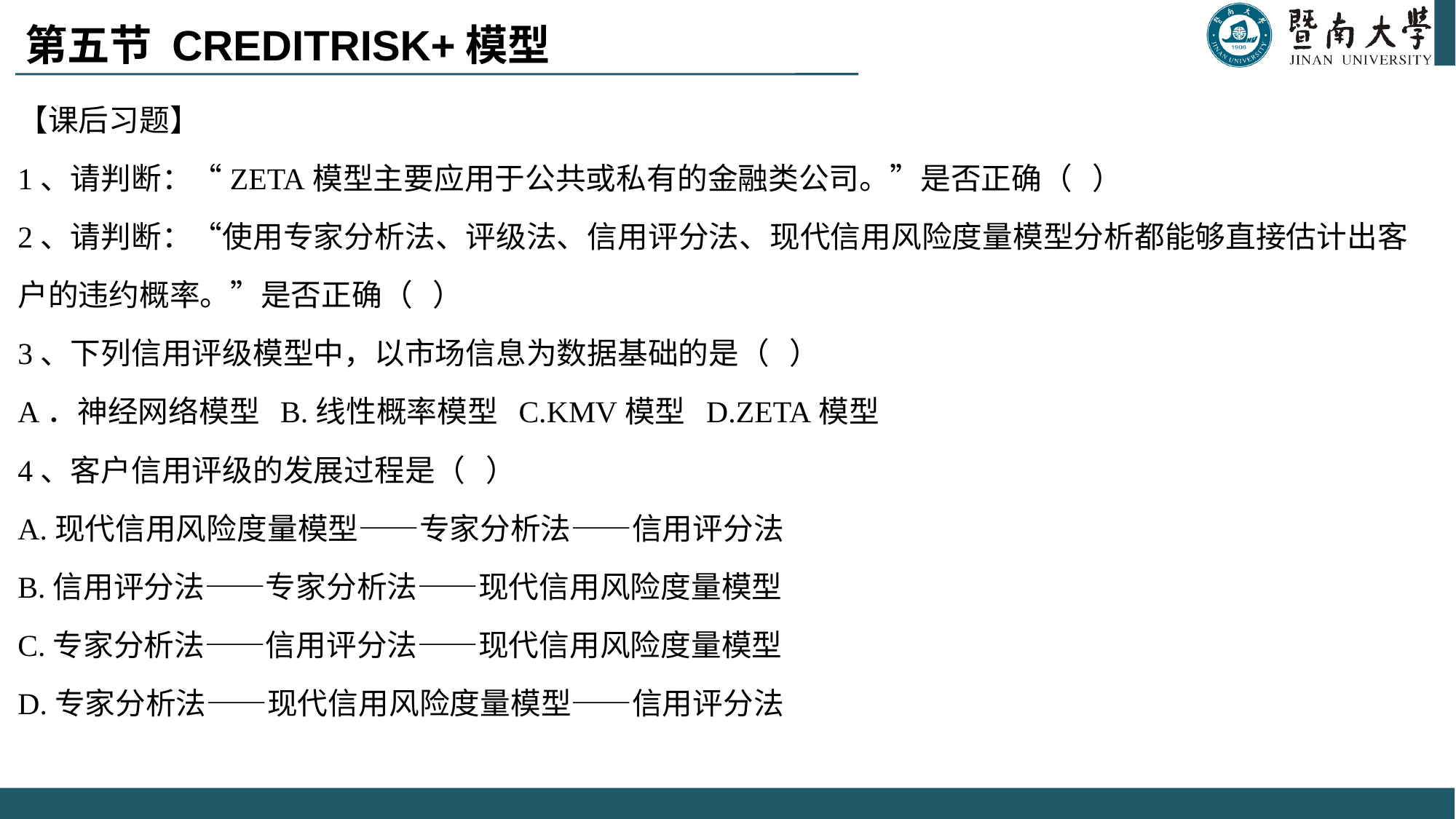

# 第五节 CreditRisk+模型
【课后习题】
1、请判断：“ZETA模型主要应用于公共或私有的金融类公司。”是否正确（   ）
2、请判断：“使用专家分析法、评级法、信用评分法、现代信用风险度量模型分析都能够直接估计出客户的违约概率。”是否正确（   ）
3、下列信用评级模型中，以市场信息为数据基础的是（   ）
A．神经网络模型  B.线性概率模型  C.KMV模型  D.ZETA模型
4、客户信用评级的发展过程是（   ）
A.现代信用风险度量模型——专家分析法——信用评分法
B.信用评分法——专家分析法——现代信用风险度量模型
C.专家分析法——信用评分法——现代信用风险度量模型
D.专家分析法——现代信用风险度量模型——信用评分法